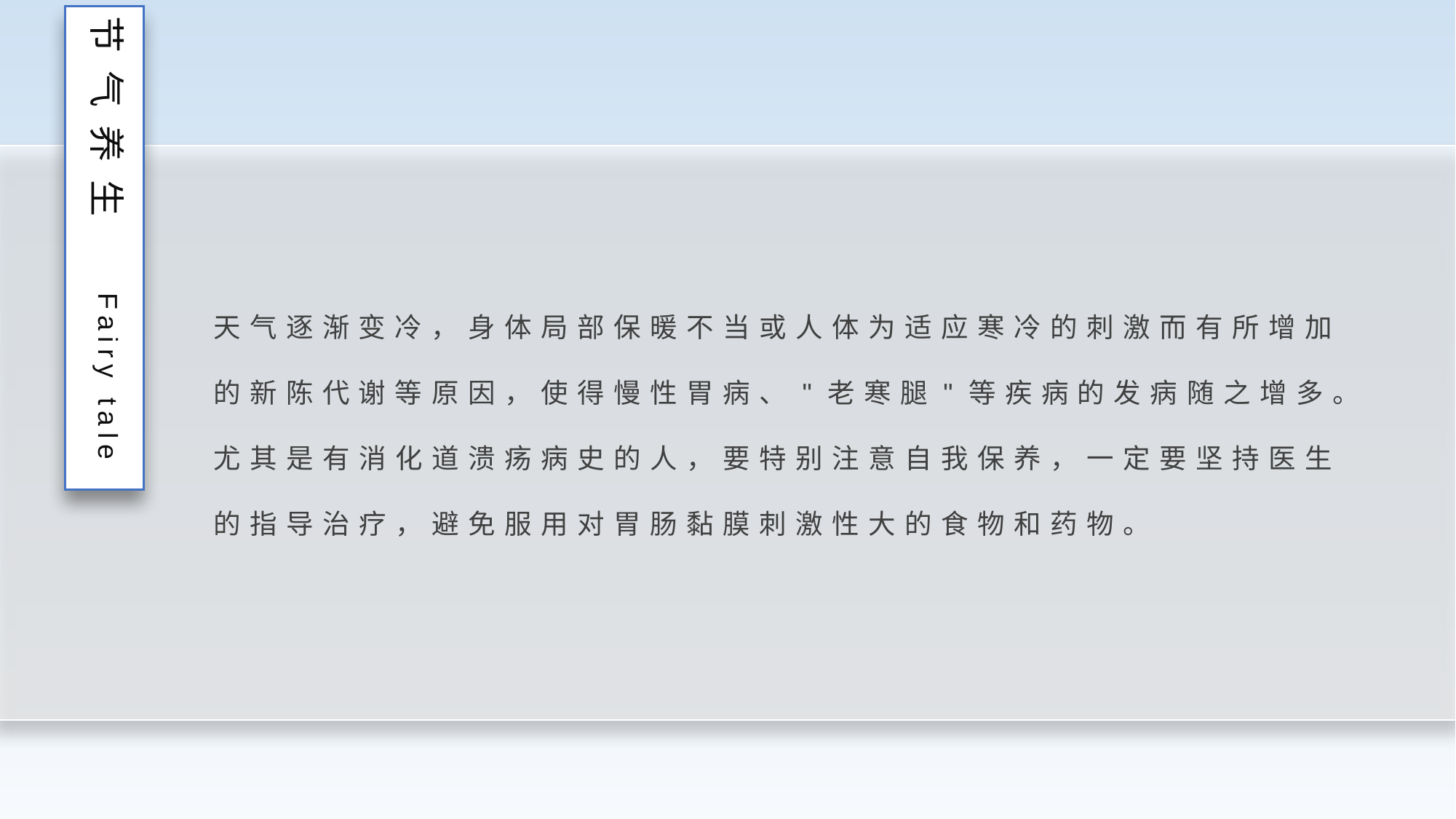

节气养生
Fairy tale

天气逐渐变冷，身体局部保暖不当或人体为适应寒冷的刺激而有所增加的新陈代谢等原因，使得慢性胃病、"老寒腿"等疾病的发病随之增多。尤其是有消化道溃疡病史的人，要特别注意自我保养，一定要坚持医生的指导治疗，避免服用对胃肠黏膜刺激性大的食物和药物。